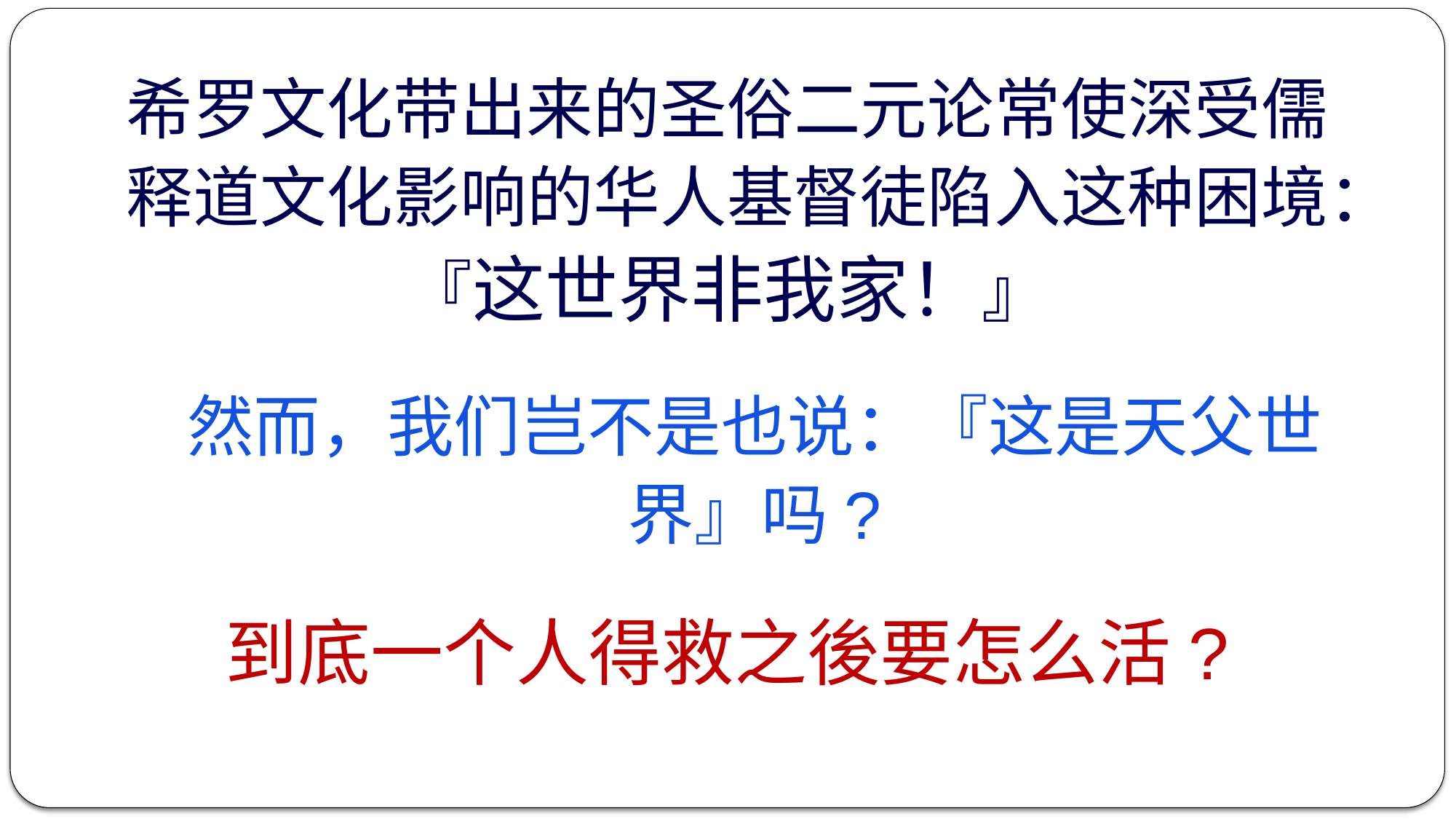

希罗文化带出来的圣俗二元论常使深受儒释道文化影响的华人基督徒陷入这种困境：『这世界非我家！』
然而，我们岂不是也说：『这是天父世界』吗?
到底一个人得救之後要怎么活?